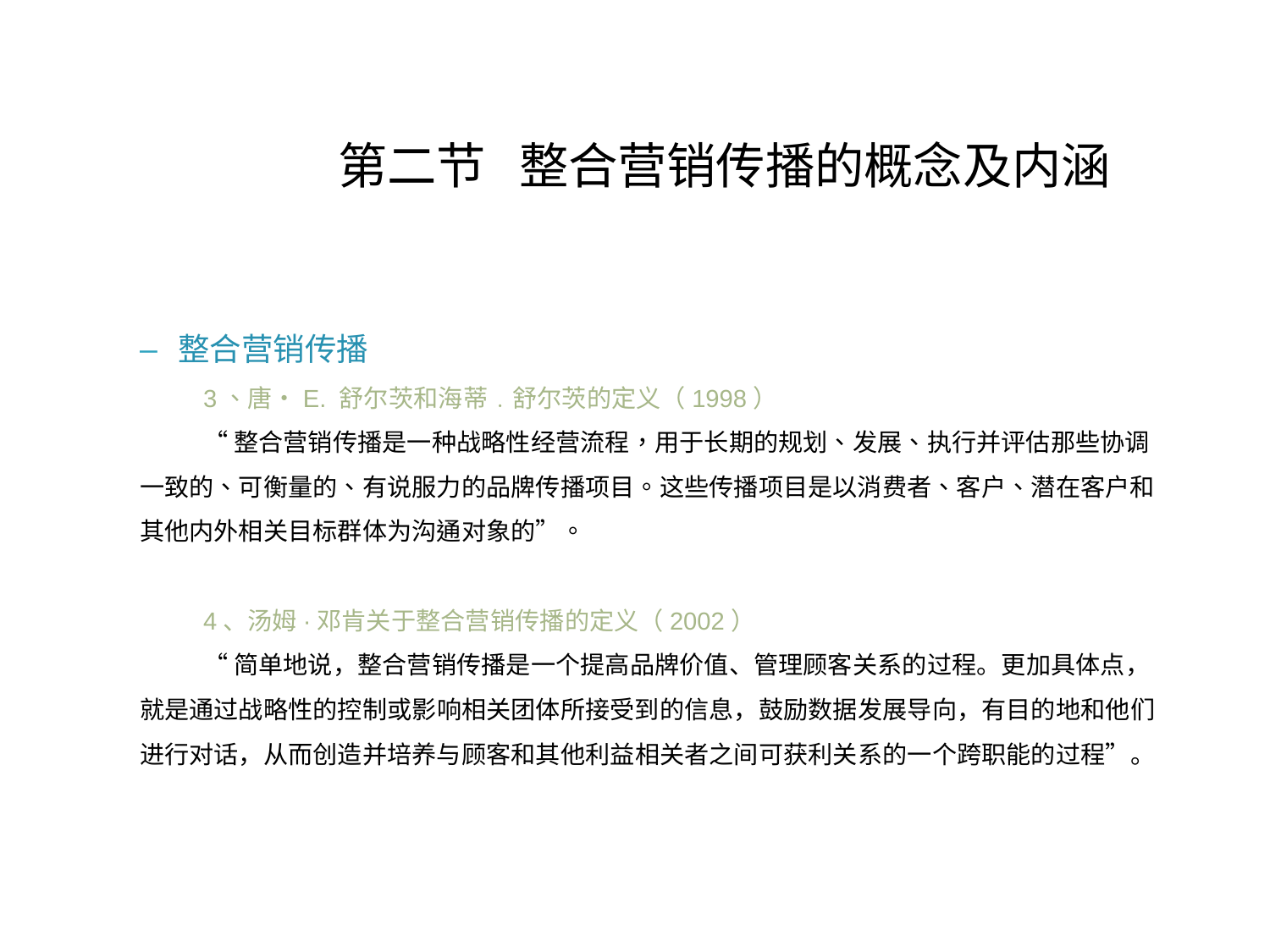

# 第二节   整合营销传播的概念及内涵
整合营销传播
3、唐•E. 舒尔茨和海蒂﹒舒尔茨的定义（1998）
“整合营销传播是一种战略性经营流程，用于长期的规划、发展、执行并评估那些协调一致的、可衡量的、有说服力的品牌传播项目。这些传播项目是以消费者、客户、潜在客户和其他内外相关目标群体为沟通对象的”。

4、汤姆·邓肯关于整合营销传播的定义（2002）
“简单地说，整合营销传播是一个提高品牌价值、管理顾客关系的过程。更加具体点，就是通过战略性的控制或影响相关团体所接受到的信息，鼓励数据发展导向，有目的地和他们进行对话，从而创造并培养与顾客和其他利益相关者之间可获利关系的一个跨职能的过程”。